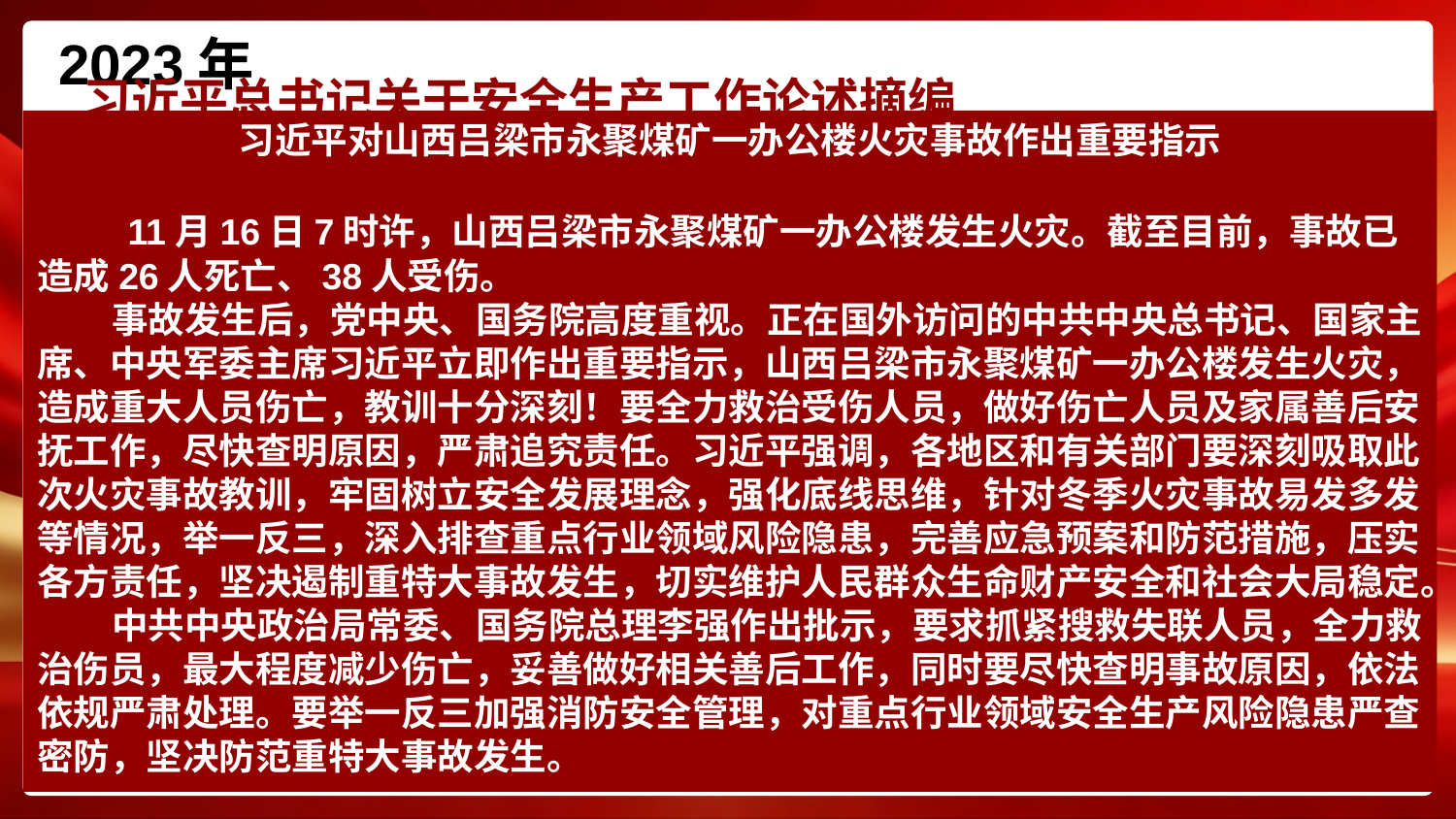

2023年
# 习近平总书记关于安全生产工作论述摘编
习近平对山西吕梁市永聚煤矿一办公楼火灾事故作出重要指示

　　11月16日7时许，山西吕梁市永聚煤矿一办公楼发生火灾。截至目前，事故已造成26人死亡、38人受伤。
        事故发生后，党中央、国务院高度重视。正在国外访问的中共中央总书记、国家主席、中央军委主席习近平立即作出重要指示，山西吕梁市永聚煤矿一办公楼发生火灾，造成重大人员伤亡，教训十分深刻！要全力救治受伤人员，做好伤亡人员及家属善后安抚工作，尽快查明原因，严肃追究责任。习近平强调，各地区和有关部门要深刻吸取此次火灾事故教训，牢固树立安全发展理念，强化底线思维，针对冬季火灾事故易发多发等情况，举一反三，深入排查重点行业领域风险隐患，完善应急预案和防范措施，压实各方责任，坚决遏制重特大事故发生，切实维护人民群众生命财产安全和社会大局稳定。
        中共中央政治局常委、国务院总理李强作出批示，要求抓紧搜救失联人员，全力救治伤员，最大程度减少伤亡，妥善做好相关善后工作，同时要尽快查明事故原因，依法依规严肃处理。要举一反三加强消防安全管理，对重点行业领域安全生产风险隐患严查密防，坚决防范重特大事故发生。